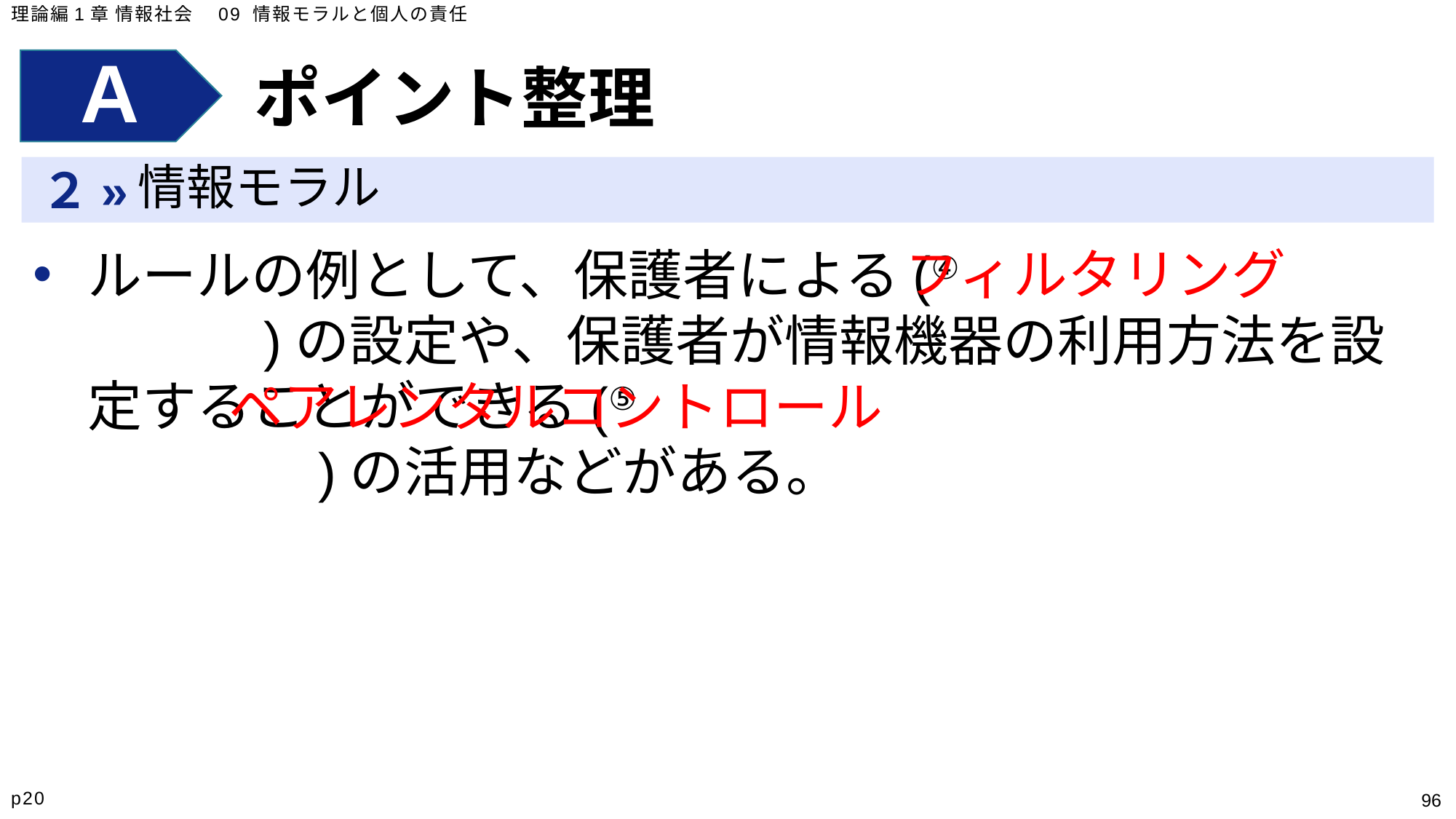

理論編1章 情報社会　09 情報モラルと個人の責任
ポイント整理
情報モラル
ルールの例として、保護者による(④　　　　　　　　　　　)の設定や、保護者が情報機器の利用方法を設定することができる(⑤　　　　　　　　　　　　　　　　　　)の活用などがある。
フィルタリング
ペアレンタルコントロール
p20
96